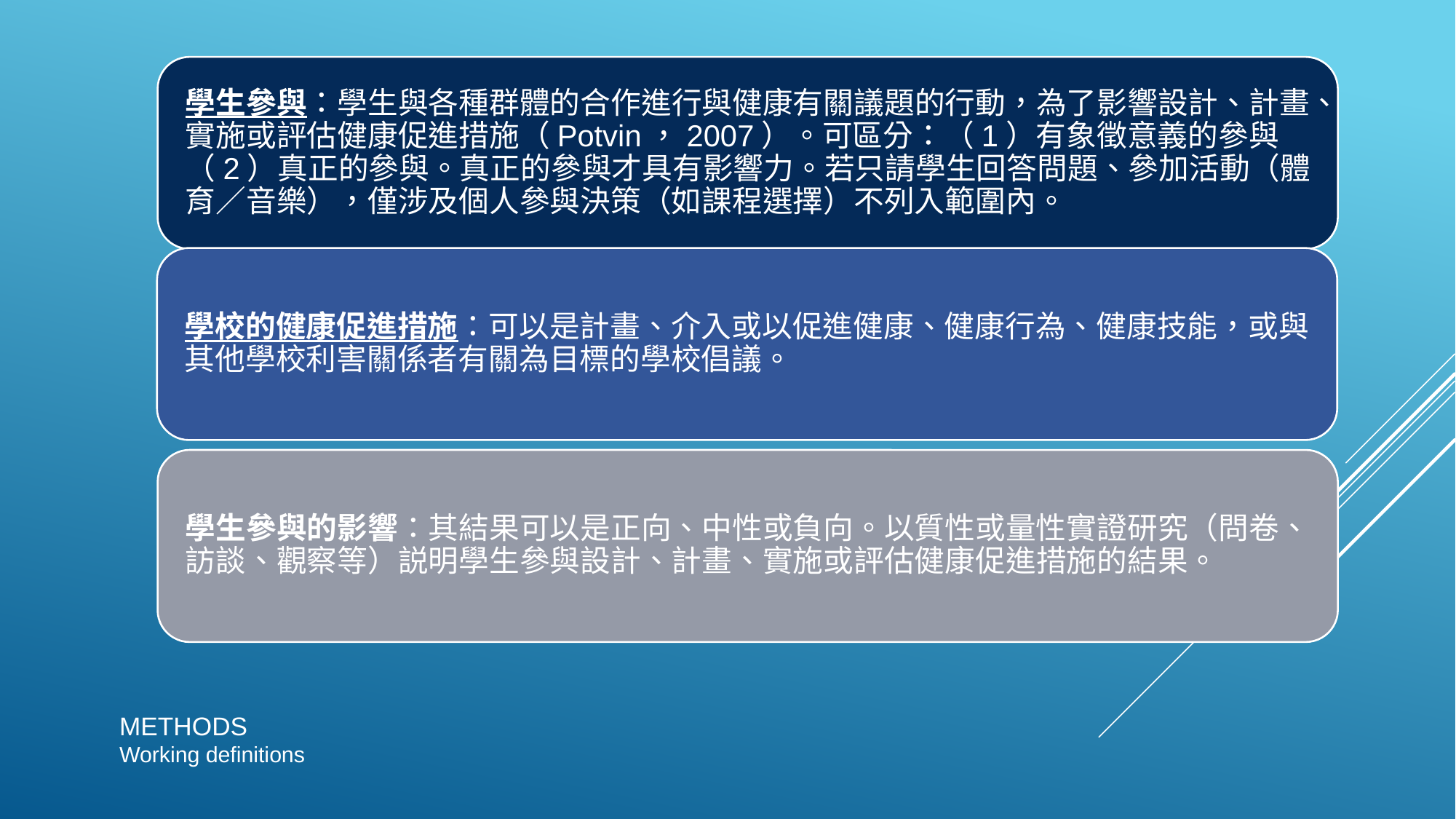

學生參與：學生與各種群體的合作進行與健康有關議題的行動，為了影響設計、計畫、實施或評估健康促進措施（Potvin，2007）。可區分：（1）有象徵意義的參與（2）真正的參與。真正的參與才具有影響力。若只請學生回答問題、參加活動（體育／音樂），僅涉及個人參與決策（如課程選擇）不列入範圍內。
學校的健康促進措施：可以是計畫、介入或以促進健康、健康行為、健康技能，或與其他學校利害關係者有關為目標的學校倡議。
學生參與的影響：其結果可以是正向、中性或負向。以質性或量性實證研究（問卷、訪談、觀察等）説明學生參與設計、計畫、實施或評估健康促進措施的結果。
# METHODS Working definitions